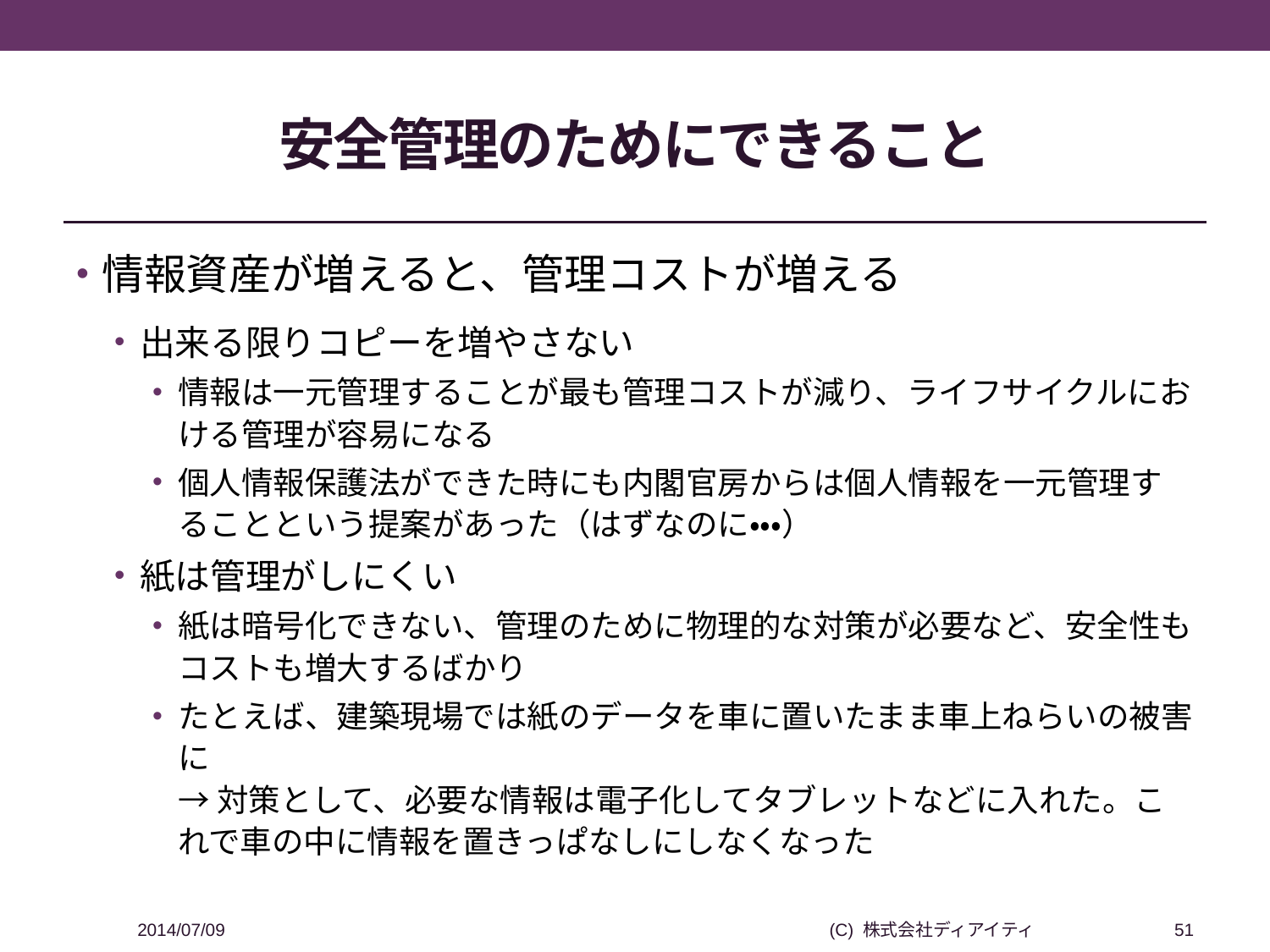

# 安全管理のためにできること
情報資産が増えると、管理コストが増える
出来る限りコピーを増やさない
情報は一元管理することが最も管理コストが減り、ライフサイクルにおける管理が容易になる
個人情報保護法ができた時にも内閣官房からは個人情報を一元管理することという提案があった（はずなのに・・・）
紙は管理がしにくい
紙は暗号化できない、管理のために物理的な対策が必要など、安全性もコストも増大するばかり
たとえば、建築現場では紙のデータを車に置いたまま車上ねらいの被害に
→ 対策として、必要な情報は電子化してタブレットなどに入れた。これで車の中に情報を置きっぱなしにしなくなった

2014/07/09
(C) 株式会社ディアイティ
51